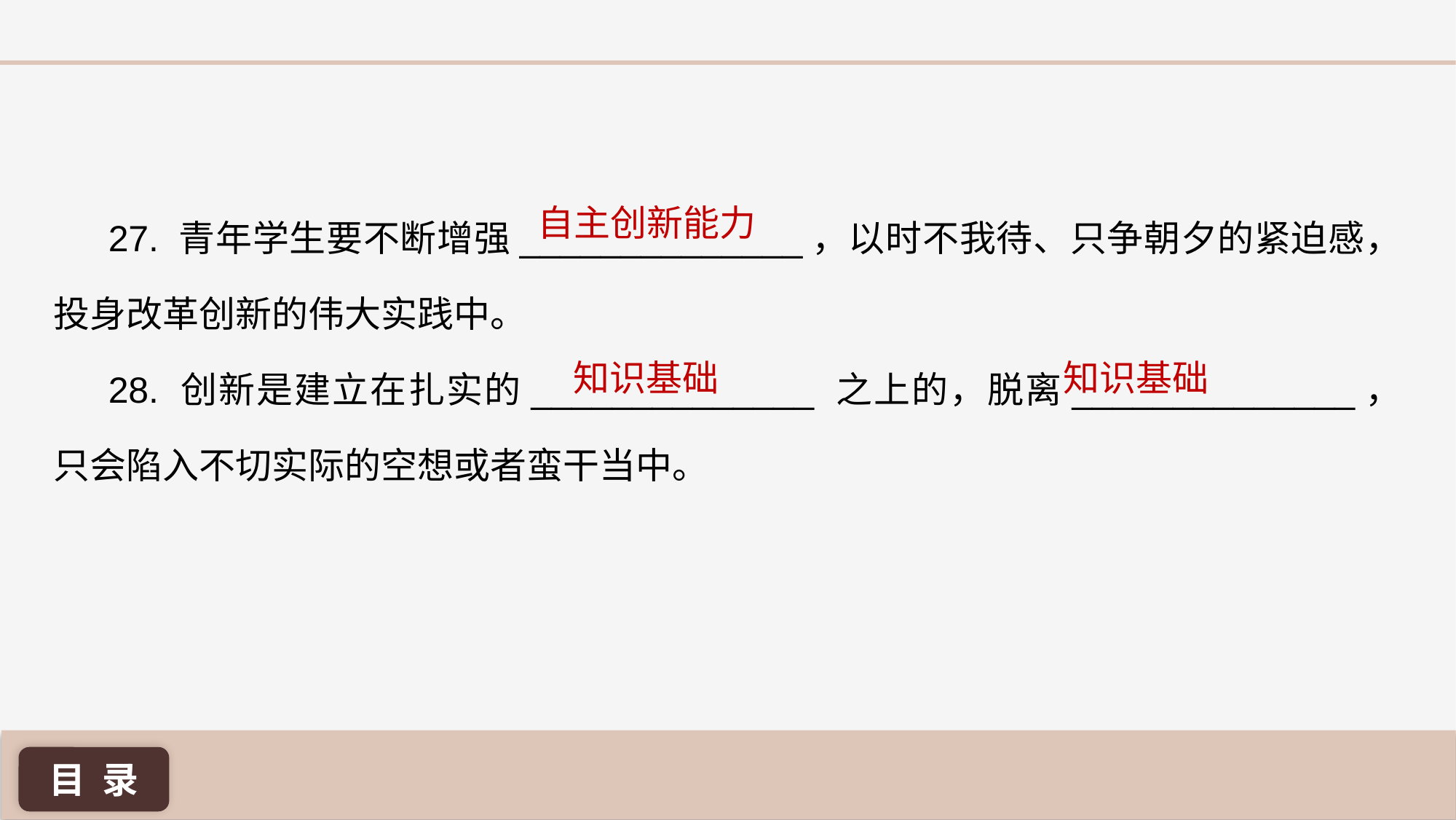

27. 青年学生要不断增强______________，以时不我待、只争朝夕的紧迫感，投身改革创新的伟大实践中。
28. 创新是建立在扎实的______________ 之上的，脱离______________，只会陷入不切实际的空想或者蛮干当中。
自主创新能力
知识基础
知识基础